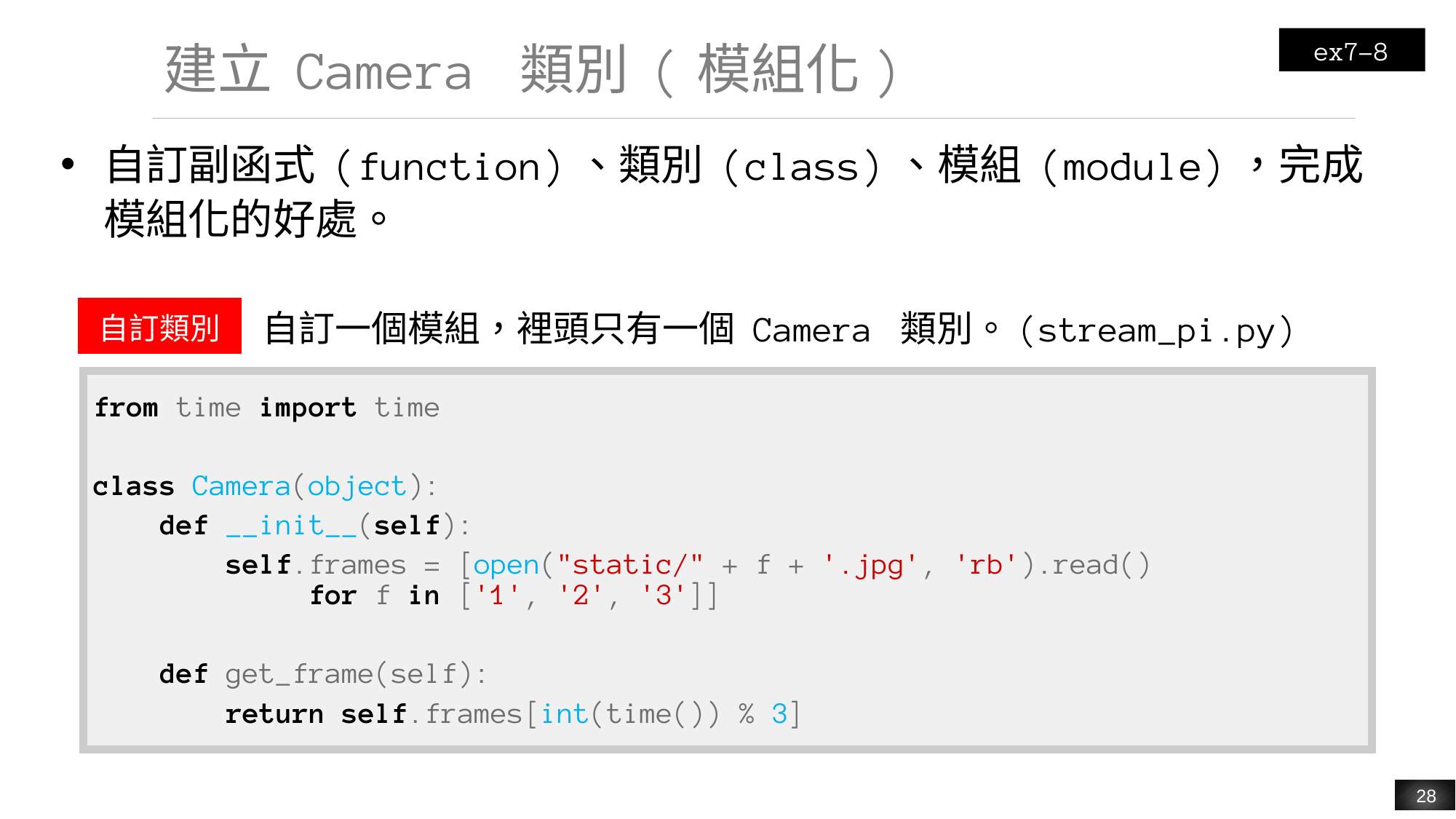

ex7-8
# 建立 Camera 類別 (模組化)
自訂副函式 (function)、類別 (class)、模組 (module)，完成模組化的好處。
| 自訂類別 | 自訂一個模組，裡頭只有一個 Camera 類別。(stream\_pi.py) |
| --- | --- |
| from time import time class Camera(object): def \_\_init\_\_(self): self.frames = [open("static/" + f + '.jpg', 'rb').read() for f in ['1', '2', '3']] def get\_frame(self): return self.frames[int(time()) % 3] |
| --- |